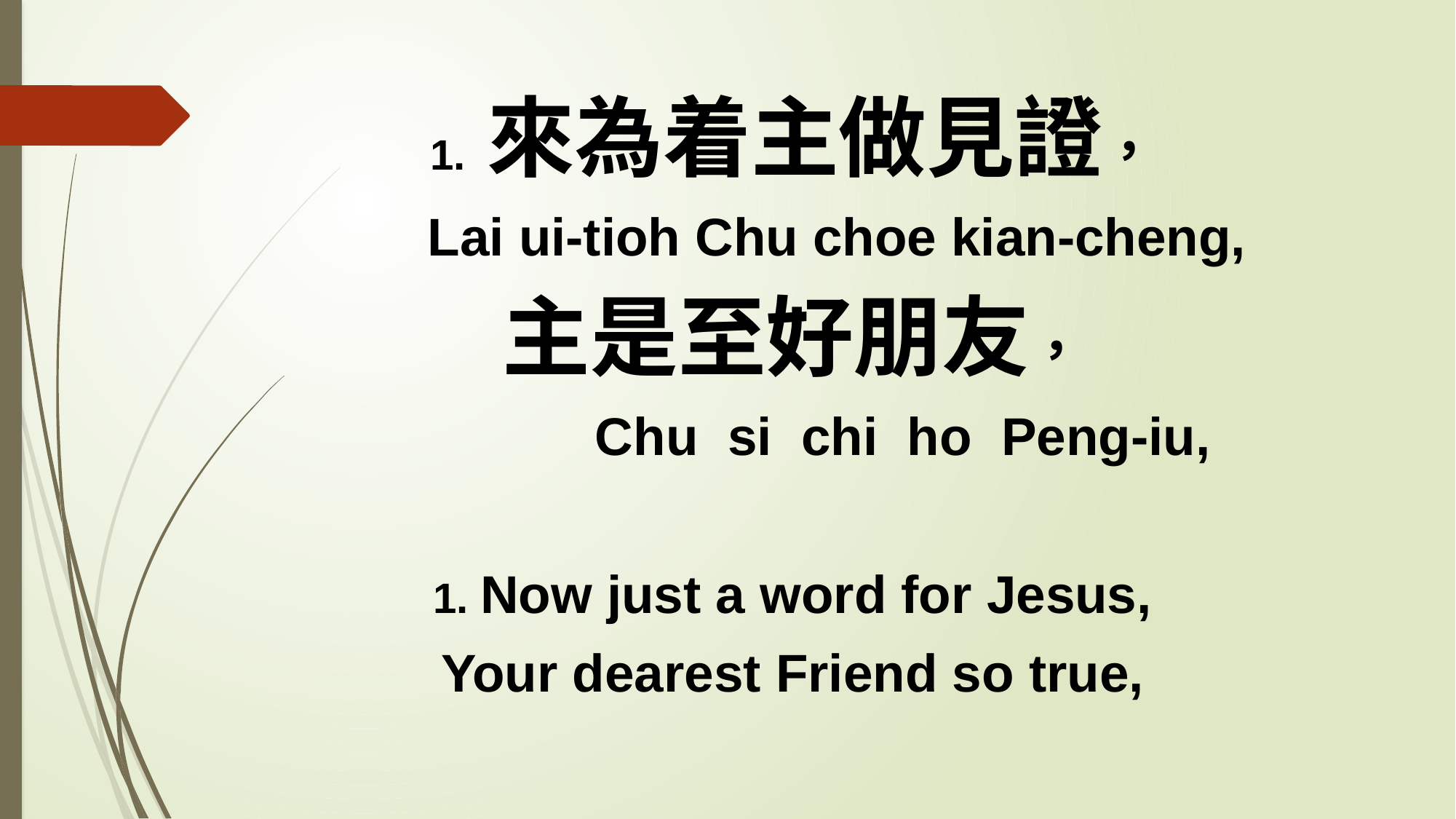

1. 來為着主做見證，
      Lai ui-tioh Chu choe kian-cheng,
主是至好朋友，
                        Chu  si  chi  ho  Peng-iu,

1. Now just a word for Jesus,
Your dearest Friend so true,